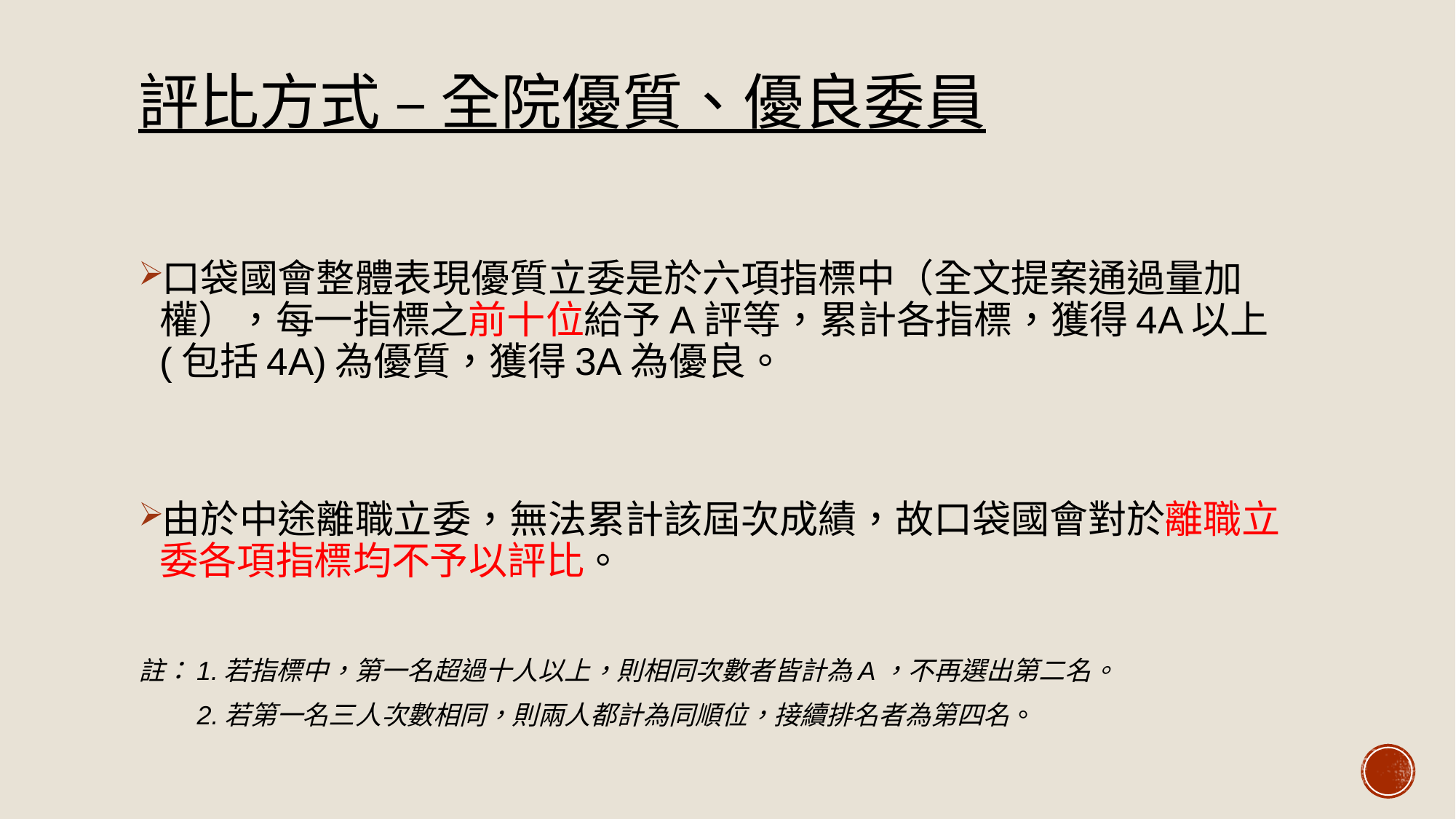

# 評比方式 – 全院優質、優良委員
口袋國會整體表現優質立委是於六項指標中（全文提案通過量加權），每一指標之前十位給予A評等，累計各指標，獲得4A以上(包括4A)為優質，獲得3A為優良。

由於中途離職立委，無法累計該屆次成績，故口袋國會對於離職立委各項指標均不予以評比。

註：1.若指標中，第一名超過十人以上，則相同次數者皆計為A，不再選出第二名。
        2.若第一名三人次數相同，則兩人都計為同順位，接續排名者為第四名。